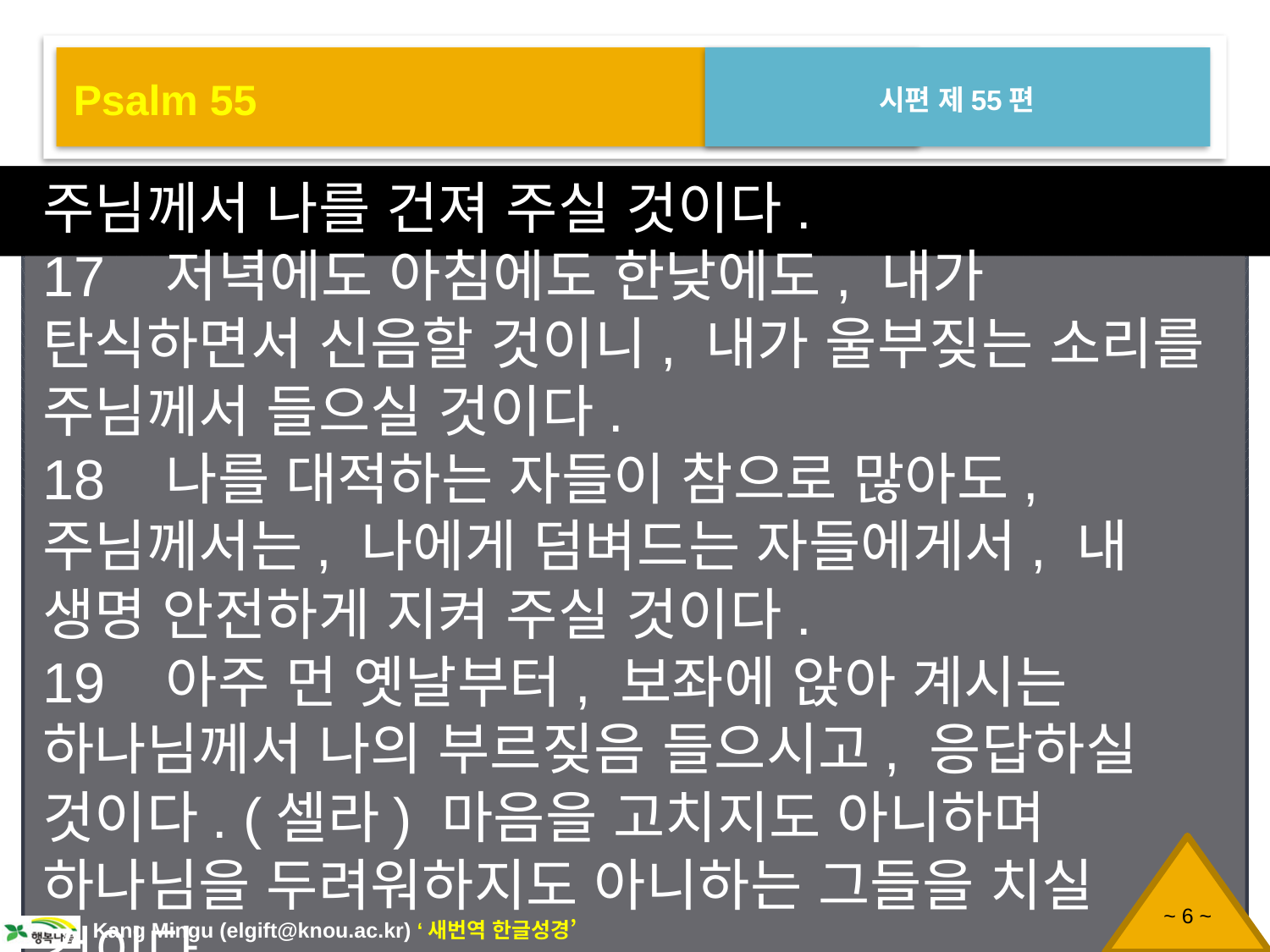

Psalm 55
시편 제55편
주님께서 나를 건져 주실 것이다.
17   저녁에도 아침에도 한낮에도, 내가 탄식하면서 신음할 것이니, 내가 울부짖는 소리를 주님께서 들으실 것이다.
18   나를 대적하는 자들이 참으로 많아도, 주님께서는, 나에게 덤벼드는 자들에게서, 내 생명 안전하게 지켜 주실 것이다.
19   아주 먼 옛날부터, 보좌에 앉아 계시는 하나님께서 나의 부르짖음 들으시고, 응답하실 것이다. (셀라) 마음을 고치지도 아니하며 하나님을 두려워하지도 아니하는 그들을 치실 것이다.